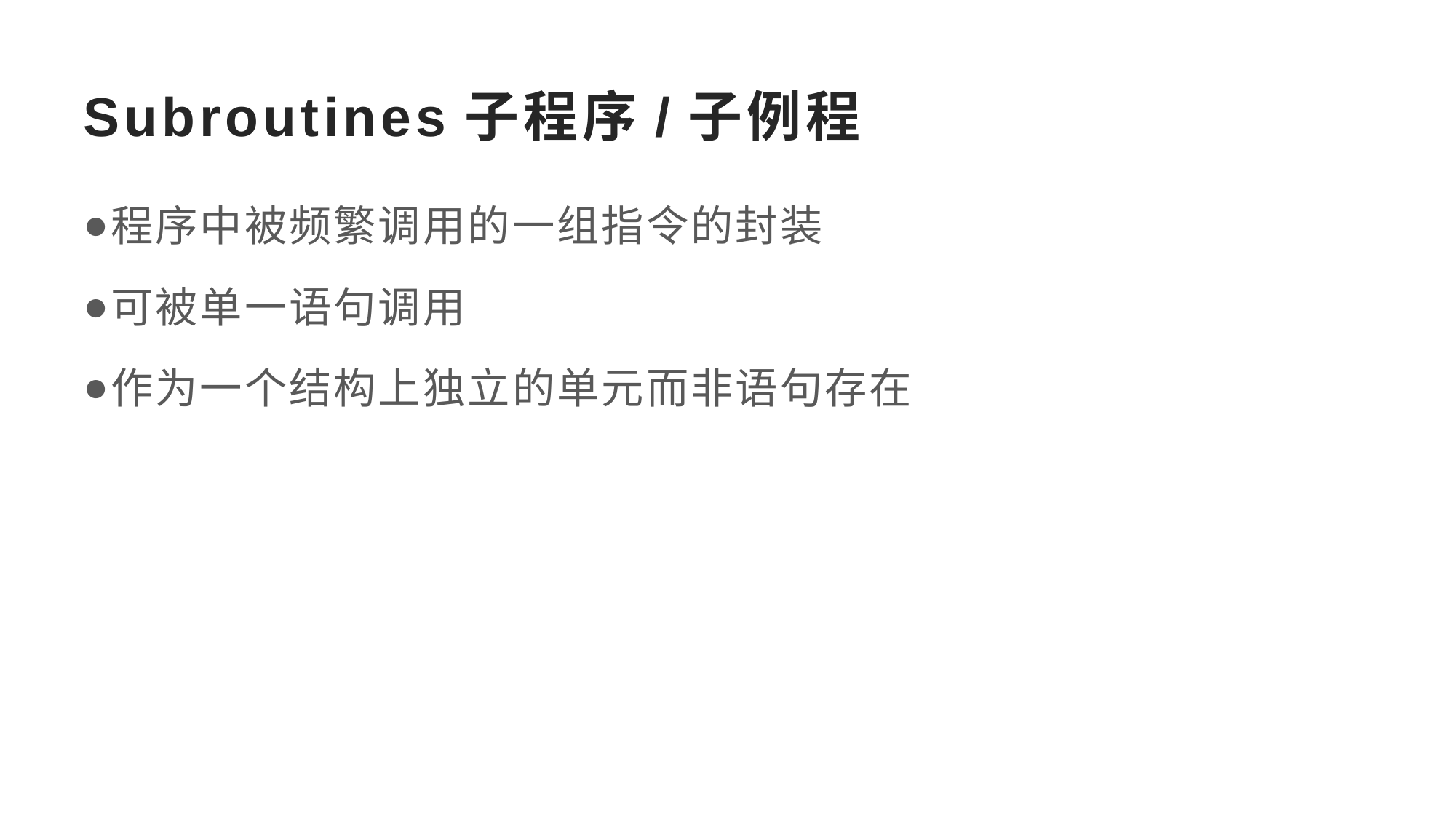

# Subroutines子程序/子例程
程序中被频繁调用的一组指令的封装
可被单一语句调用
作为一个结构上独立的单元而非语句存在